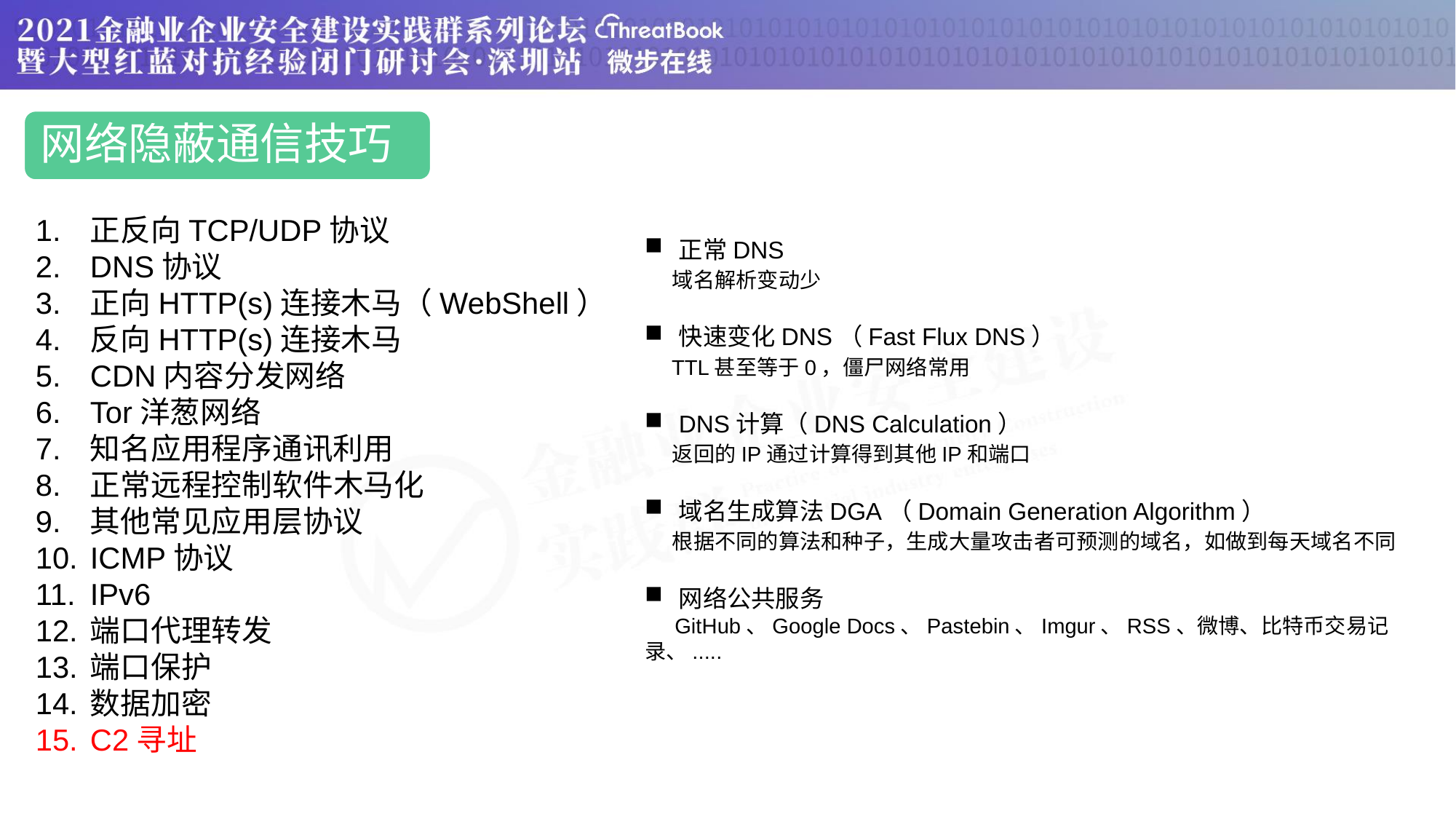

网络隐蔽通信技巧
正反向TCP/UDP协议
DNS协议
正向HTTP(s)连接木马（WebShell）
反向HTTP(s)连接木马
CDN内容分发网络
Tor洋葱网络
知名应用程序通讯利用
正常远程控制软件木马化
其他常见应用层协议
ICMP协议
IPv6
端口代理转发
端口保护
数据加密
C2寻址
正常DNS
    域名解析变动少

快速变化DNS（Fast Flux DNS）
    TTL甚至等于0，僵尸网络常用

DNS计算（DNS Calculation）
    返回的IP通过计算得到其他IP和端口

域名生成算法DGA（Domain Generation Algorithm）
    根据不同的算法和种子，生成大量攻击者可预测的域名，如做到每天域名不同

网络公共服务
     GitHub、Google Docs、Pastebin、Imgur、RSS、微博、比特币交易记录、.....